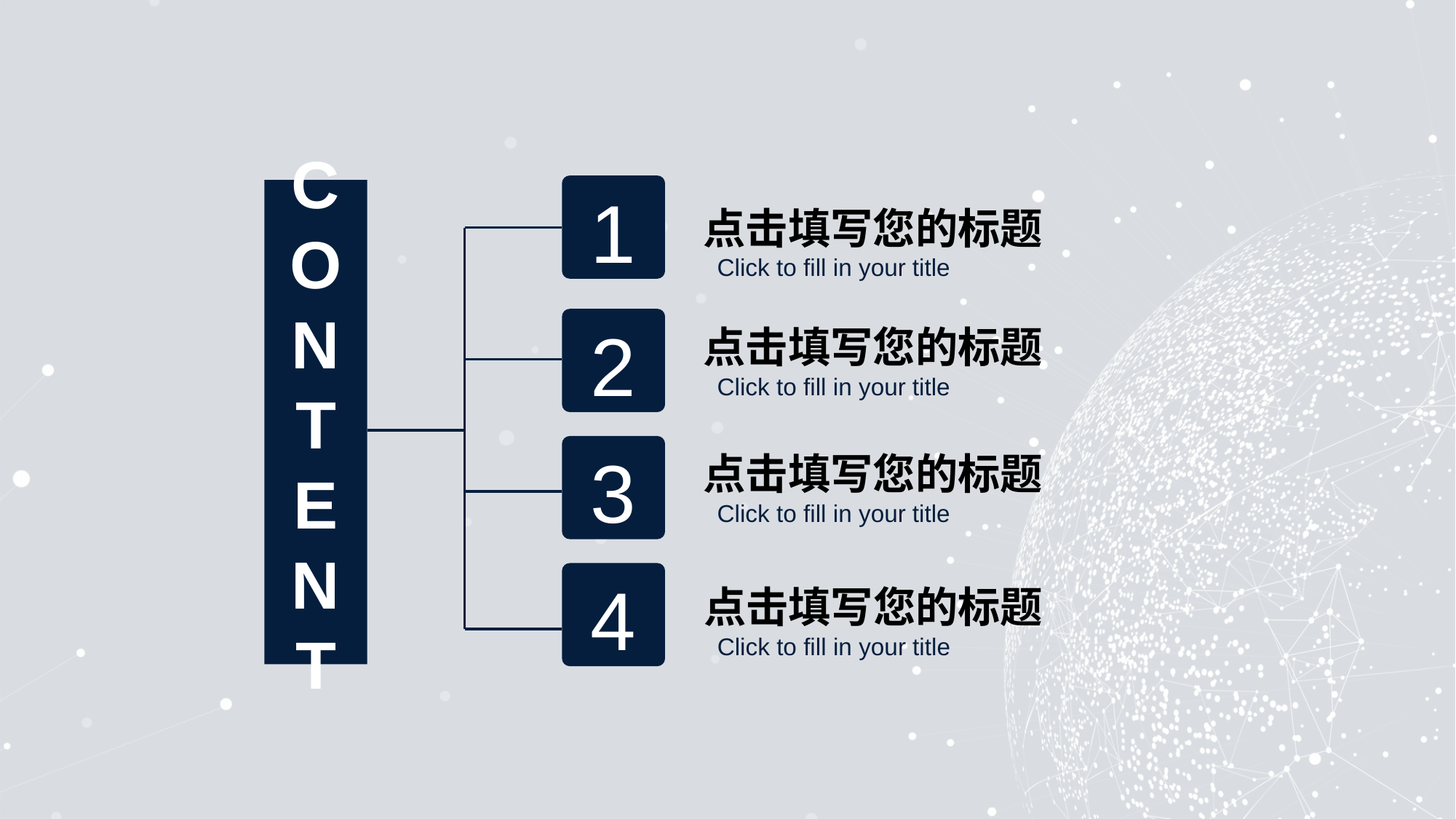

1
CONTENT
点击填写您的标题
Click to fill in your title

2
点击填写您的标题
Click to fill in your title
3
点击填写您的标题
Click to fill in your title
4
点击填写您的标题
Click to fill in your title